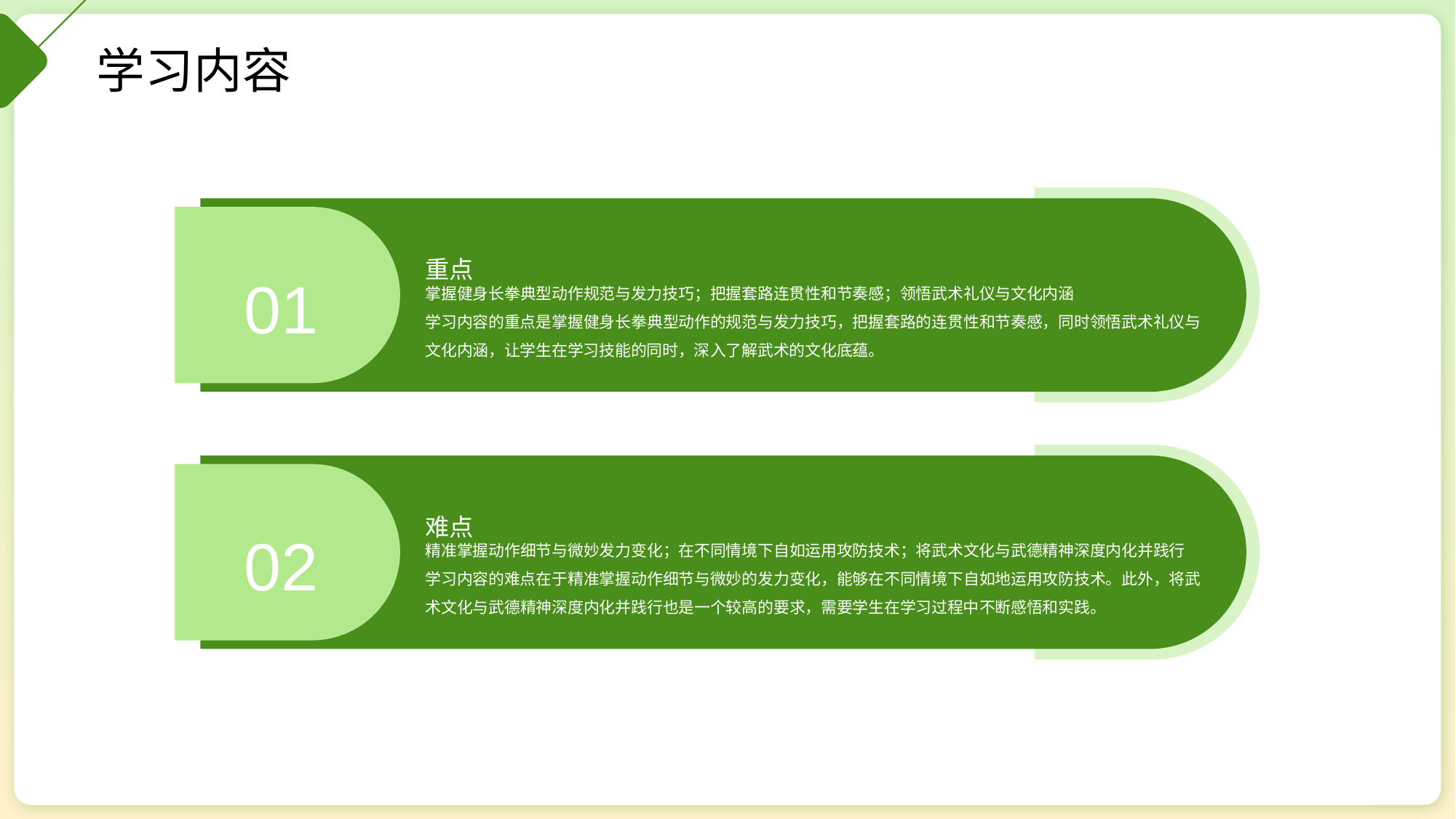

学习内容

重点
01
掌握健身长拳典型动作规范与发力技巧；把握套路连贯性和节奏感；领悟武术礼仪与文化内涵
学习内容的重点是掌握健身长拳典型动作的规范与发力技巧，把握套路的连贯性和节奏感，同时领悟武术礼仪与文化内涵，让学生在学习技能的同时，深入了解武术的文化底蕴。

难点
02
精准掌握动作细节与微妙发力变化；在不同情境下自如运用攻防技术；将武术文化与武德精神深度内化并践行
学习内容的难点在于精准掌握动作细节与微妙的发力变化，能够在不同情境下自如地运用攻防技术。此外，将武术文化与武德精神深度内化并践行也是一个较高的要求，需要学生在学习过程中不断感悟和实践。